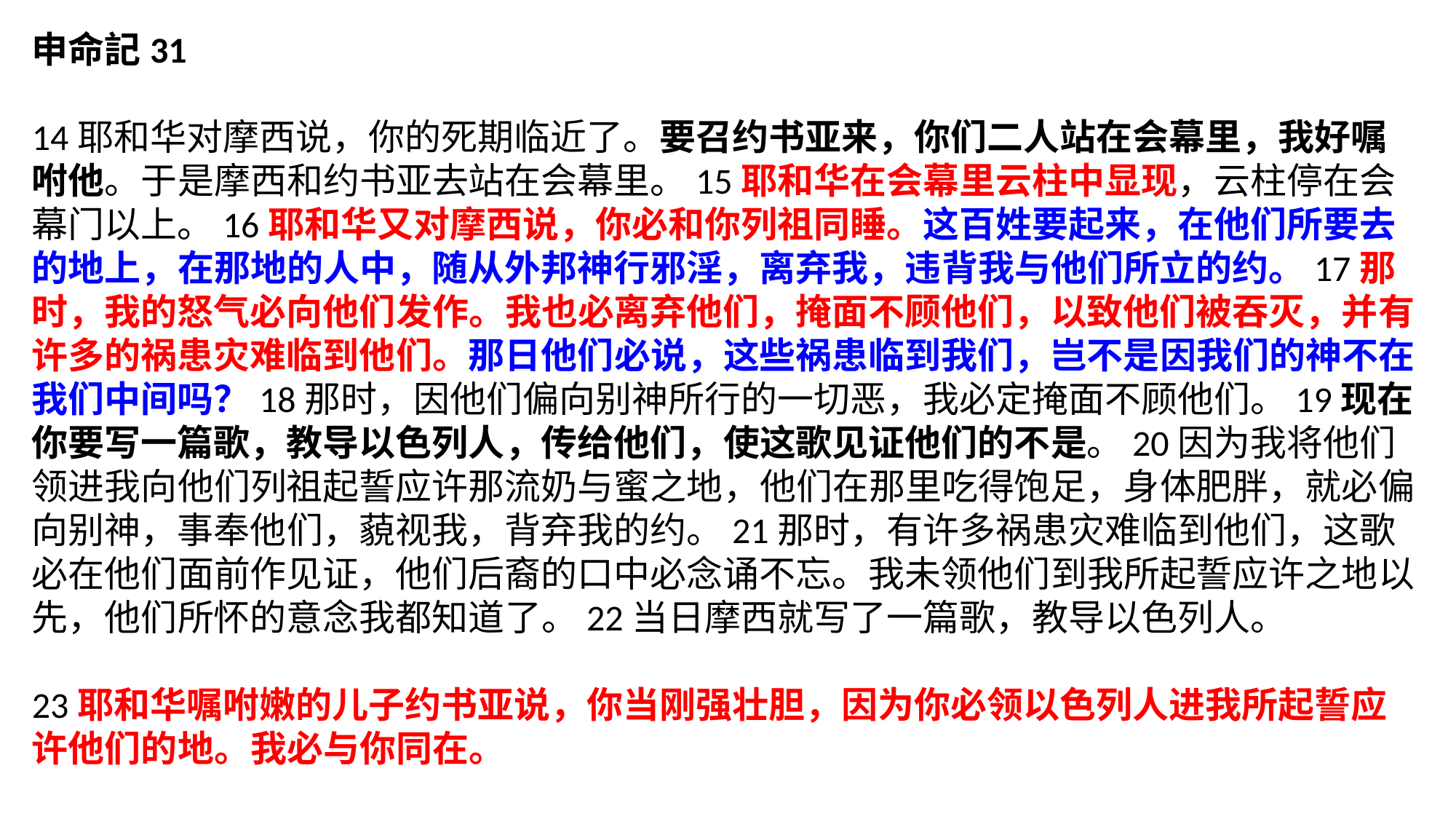

申命記31

14耶和华对摩西说，你的死期临近了。要召约书亚来，你们二人站在会幕里，我好嘱咐他。于是摩西和约书亚去站在会幕里。15耶和华在会幕里云柱中显现，云柱停在会幕门以上。16耶和华又对摩西说，你必和你列祖同睡。这百姓要起来，在他们所要去的地上，在那地的人中，随从外邦神行邪淫，离弃我，违背我与他们所立的约。17那时，我的怒气必向他们发作。我也必离弃他们，掩面不顾他们，以致他们被吞灭，并有许多的祸患灾难临到他们。那日他们必说，这些祸患临到我们，岂不是因我们的神不在我们中间吗？18那时，因他们偏向别神所行的一切恶，我必定掩面不顾他们。19现在你要写一篇歌，教导以色列人，传给他们，使这歌见证他们的不是。20因为我将他们领进我向他们列祖起誓应许那流奶与蜜之地，他们在那里吃得饱足，身体肥胖，就必偏向别神，事奉他们，藐视我，背弃我的约。21那时，有许多祸患灾难临到他们，这歌必在他们面前作见证，他们后裔的口中必念诵不忘。我未领他们到我所起誓应许之地以先，他们所怀的意念我都知道了。22当日摩西就写了一篇歌，教导以色列人。

23耶和华嘱咐嫩的儿子约书亚说，你当刚强壮胆，因为你必领以色列人进我所起誓应许他们的地。我必与你同在。